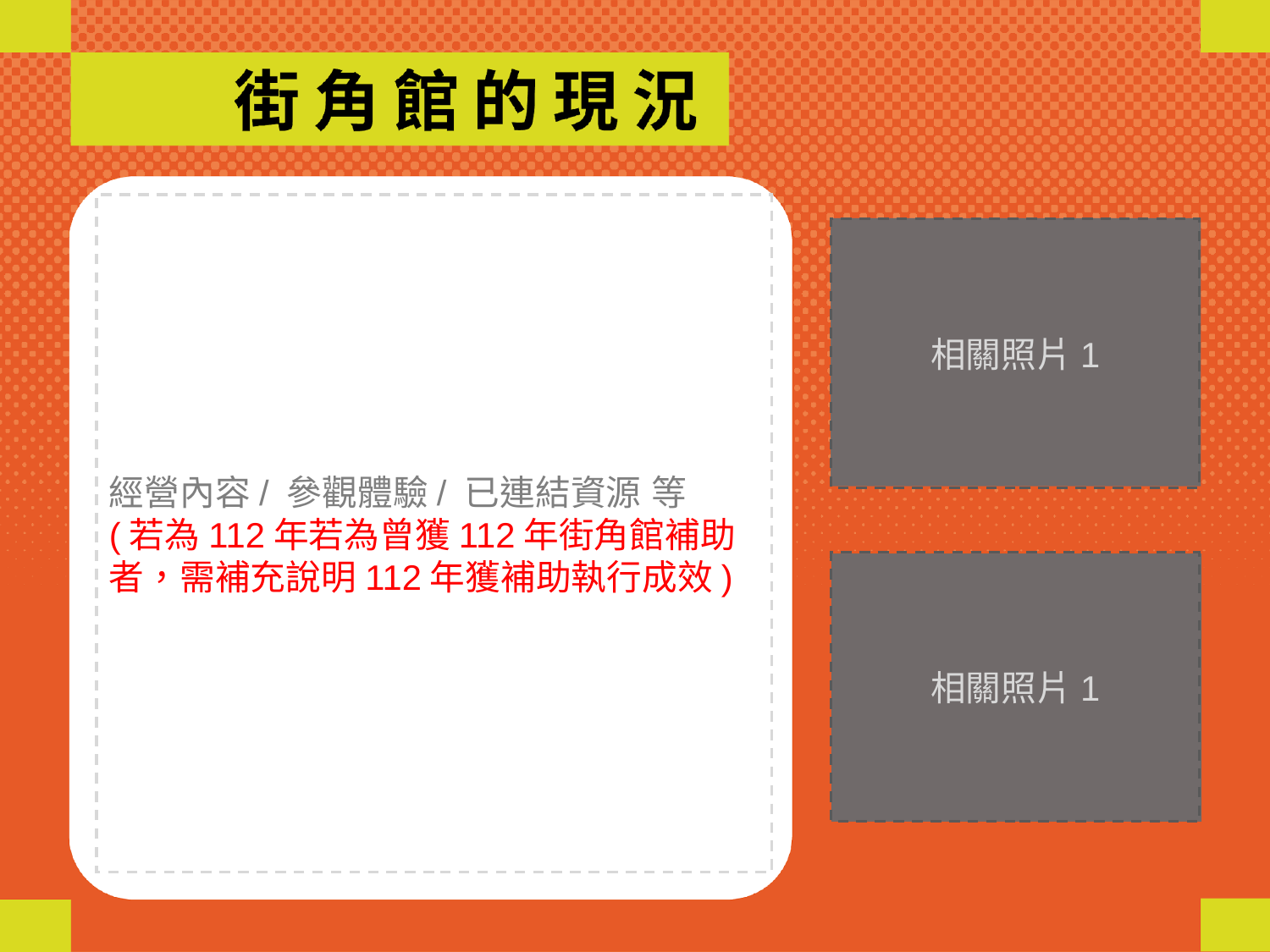

經營內容/ 參觀體驗/ 已連結資源 等
(若為112年若為曾獲112年街角館補助者，需補充說明112年獲補助執行成效)
相關照片1
相關照片1